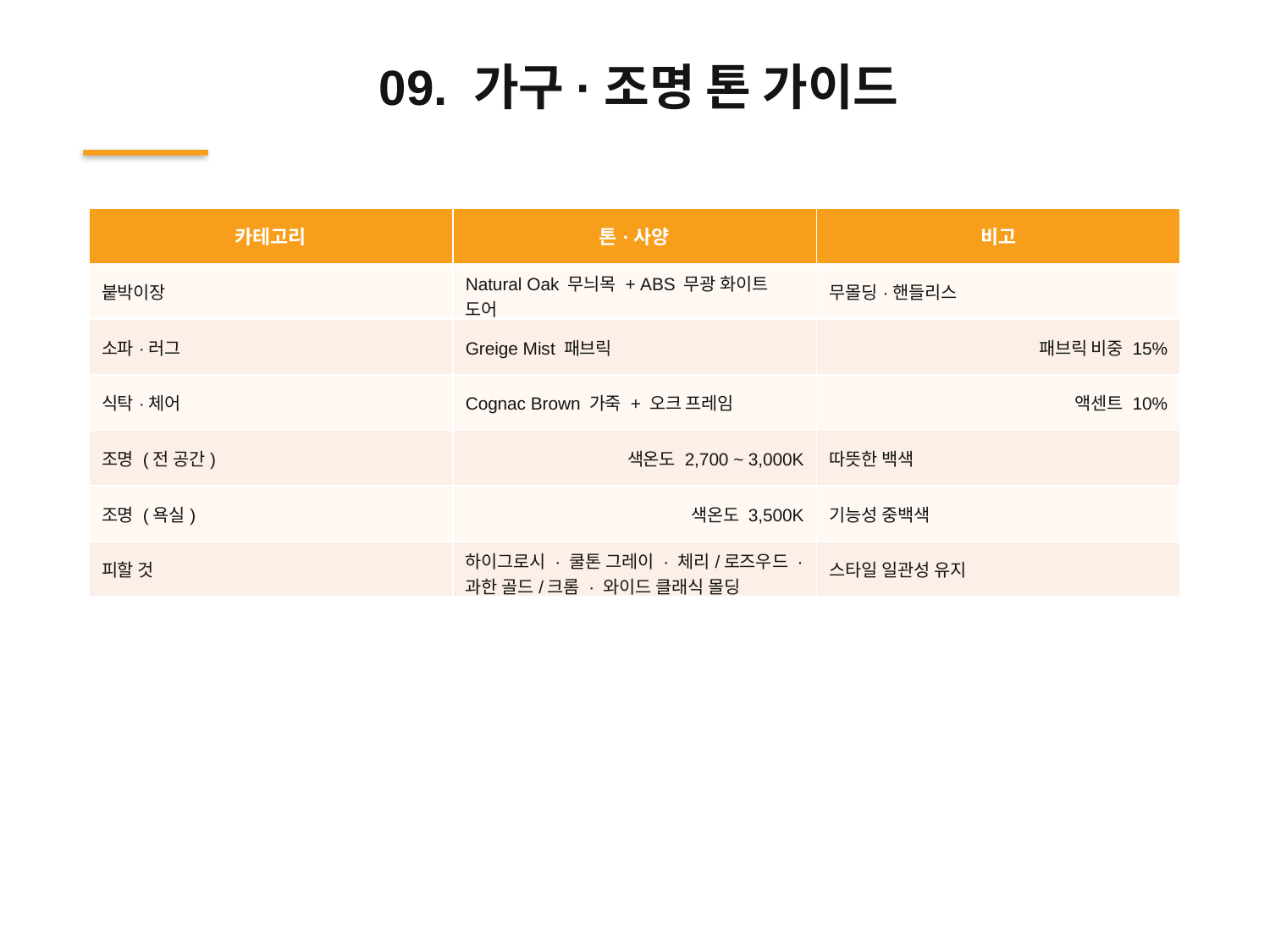

09. 가구·조명 톤 가이드

| 카테고리 | 톤·사양 | 비고 |
| --- | --- | --- |
| 붙박이장 | Natural Oak 무늬목 + ABS 무광 화이트 도어 | 무몰딩·핸들리스 |
| 소파·러그 | Greige Mist 패브릭 | 패브릭 비중 15% |
| 식탁·체어 | Cognac Brown 가죽 + 오크 프레임 | 액센트 10% |
| 조명 (전 공간) | 색온도 2,700 ~ 3,000K | 따뜻한 백색 |
| 조명 (욕실) | 색온도 3,500K | 기능성 중백색 |
| 피할 것 | 하이그로시 · 쿨톤 그레이 · 체리/로즈우드 · 과한 골드/크롬 · 와이드 클래식 몰딩 | 스타일 일관성 유지 |